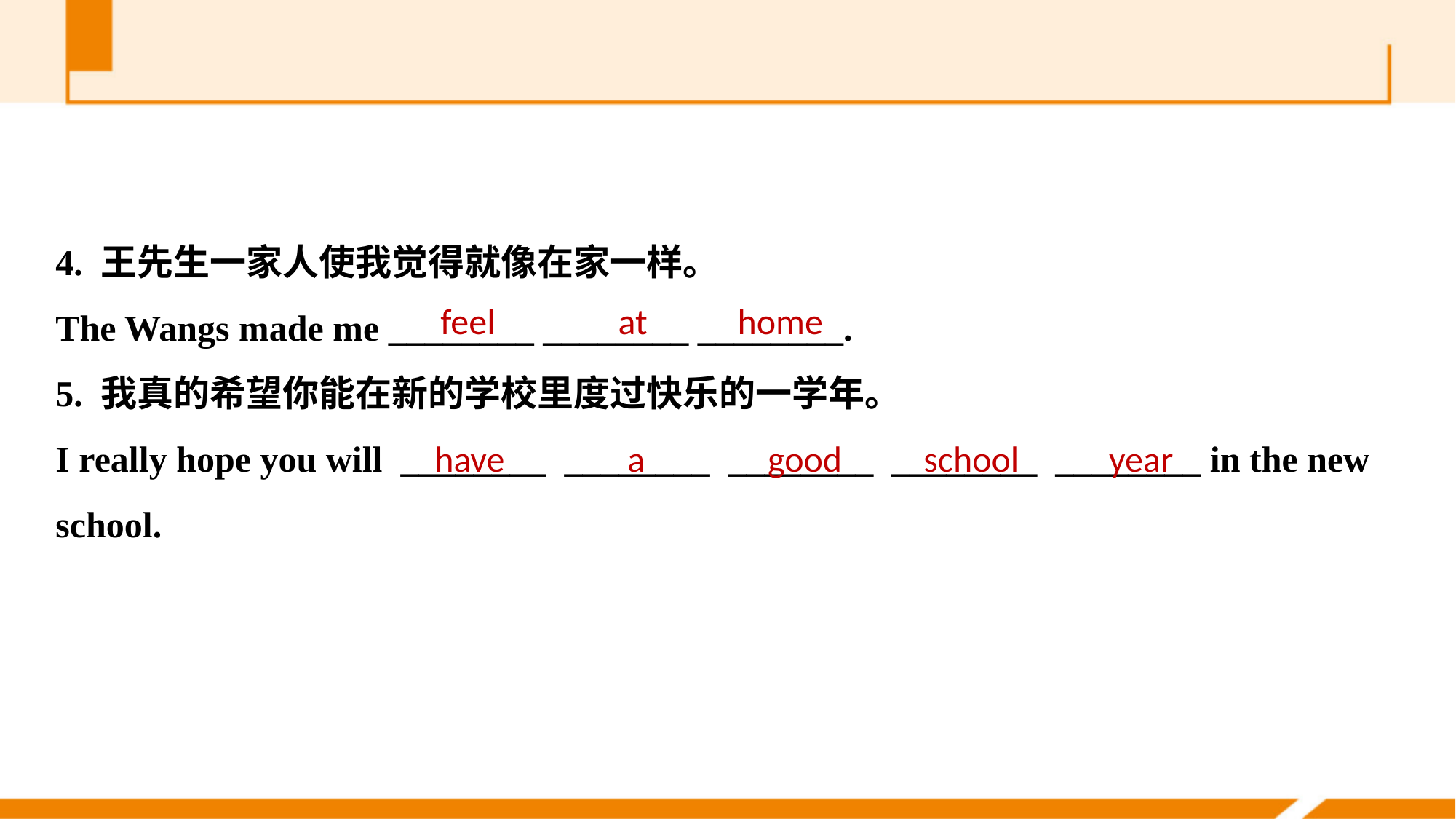

4. 王先生一家人使我觉得就像在家一样。
The Wangs made me ________ ________ ________.
5. 我真的希望你能在新的学校里度过快乐的一学年。
I really hope you will  ________  ________  ________  ________  ________ in the new school.
feel               at           home
have               a               good          school           year